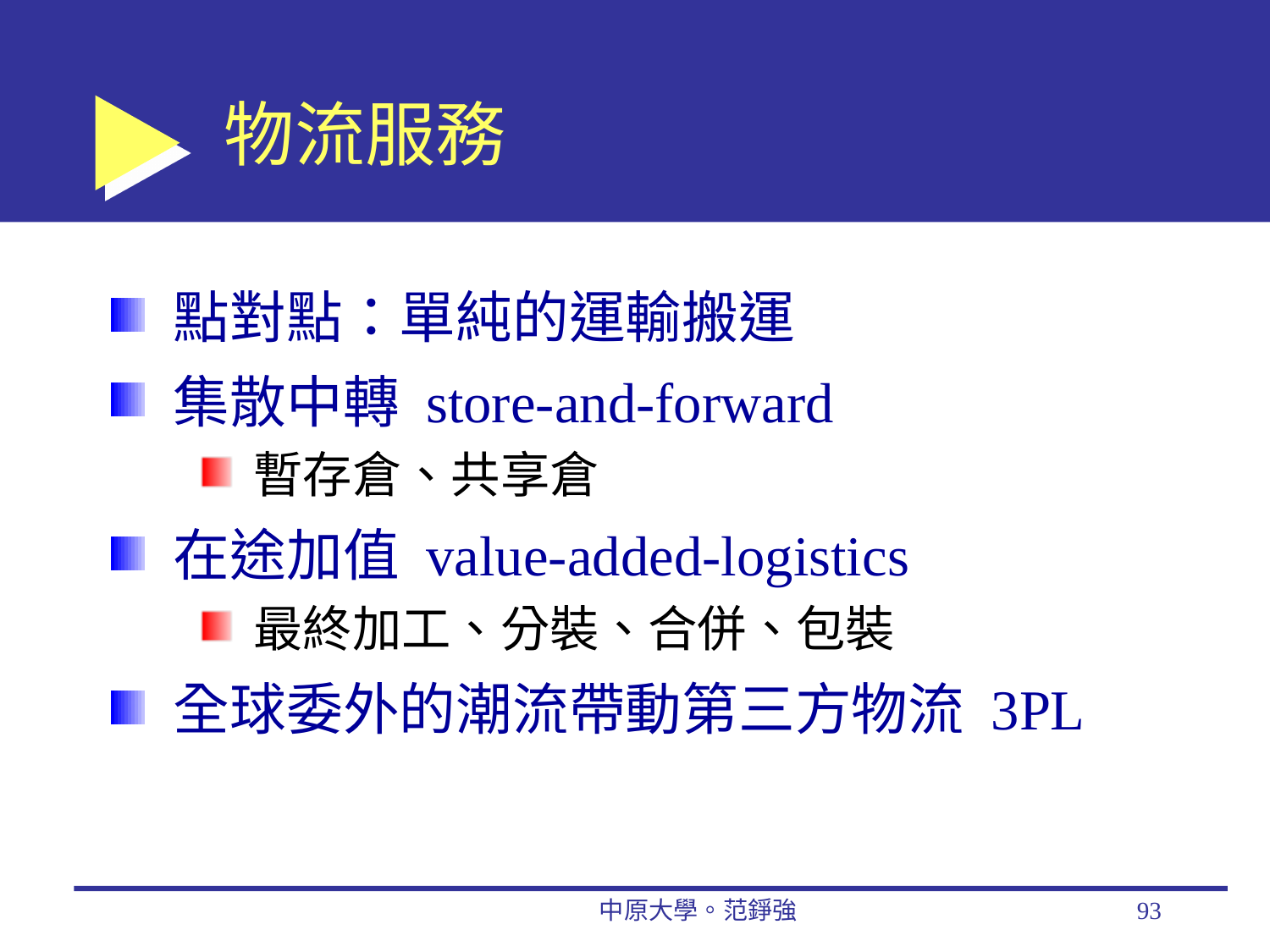

# 物流服務
點對點：單純的運輸搬運
集散中轉 store-and-forward
暫存倉、共享倉
在途加值 value-added-logistics
最終加工、分裝、合併、包裝
全球委外的潮流帶動第三方物流 3PL
中原大學。范錚強
93